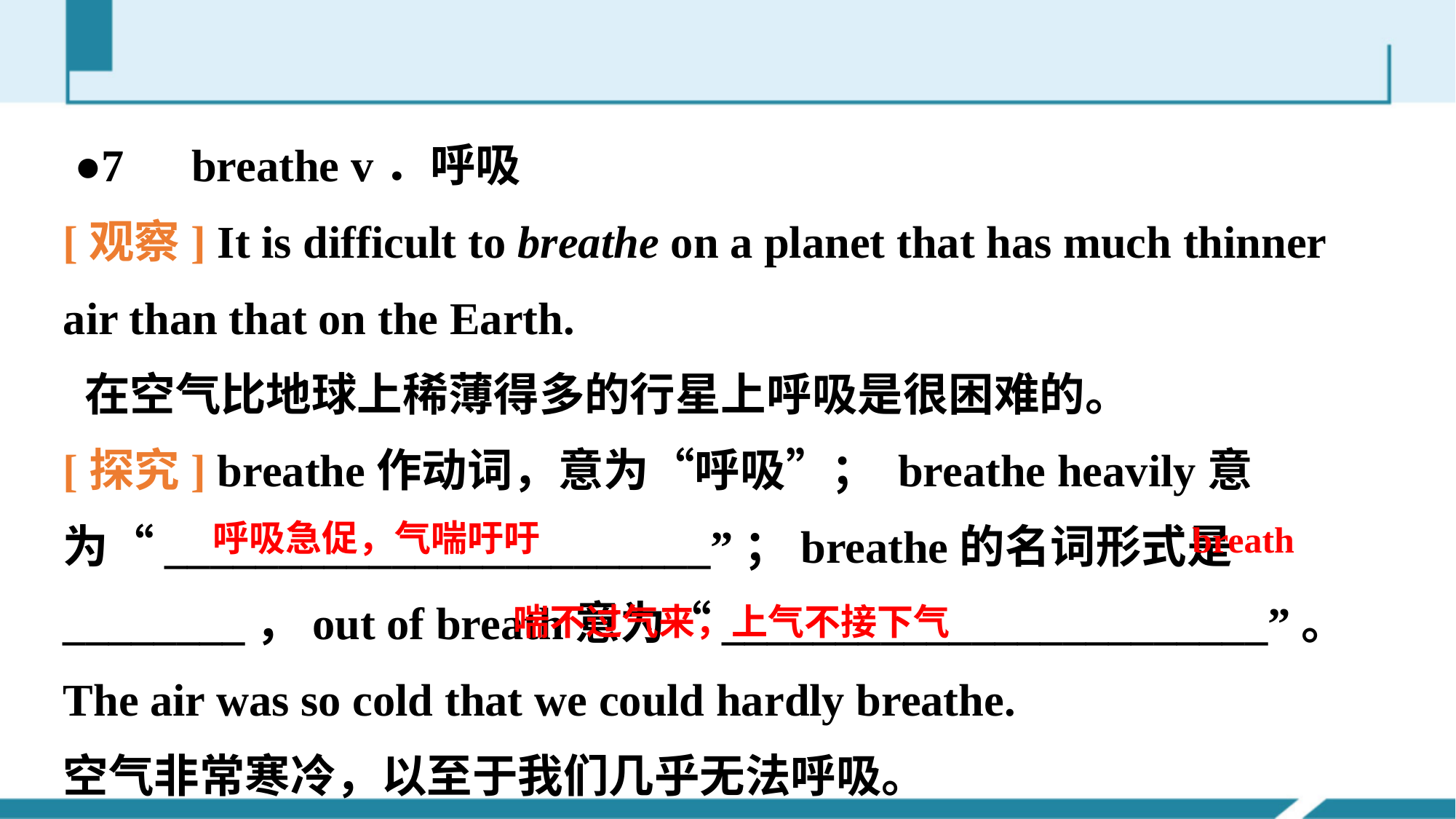

●7　breathe v．呼吸
[观察] It is difficult to breathe on a planet that has much thinner air than that on the Earth.
 在空气比地球上稀薄得多的行星上呼吸是很困难的。
[探究] breathe作动词，意为“呼吸”； breathe heavily意为“________________________”；breathe的名词形式是________，out of breath意为“________________________”。
The air was so cold that we could hardly breathe.
空气非常寒冷，以至于我们几乎无法呼吸。
呼吸急促，气喘吁吁
breath
喘不过气来，上气不接下气